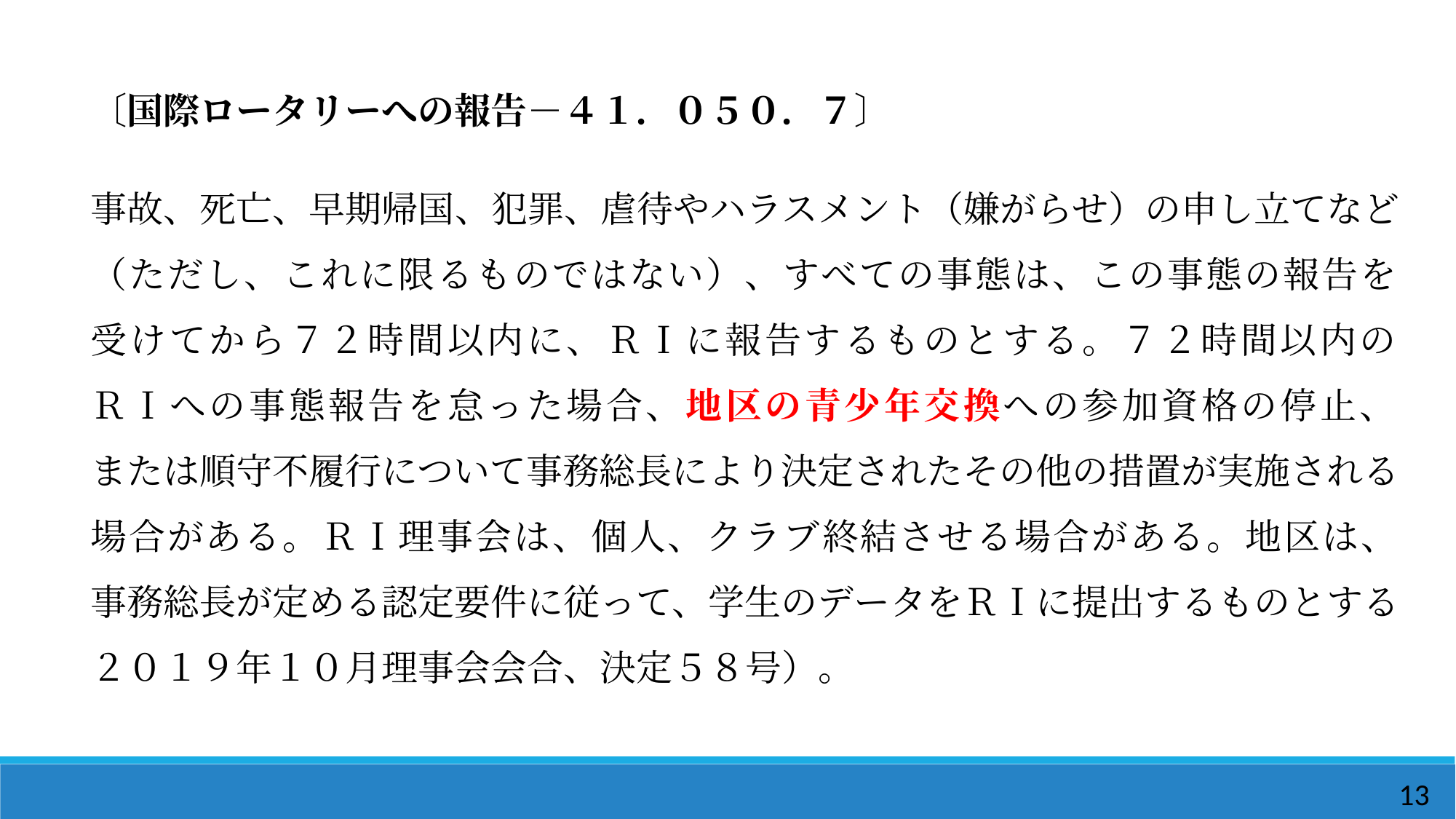

〔国際ロータリーへの報告－４１．０５０．７〕

事故、死亡、早期帰国、犯罪、虐待やハラスメント（嫌がらせ）の申し立てなど
（ただし、これに限るものではない）、すべての事態は、この事態の報告を
受けてから７２時間以内に、ＲＩに報告するものとする。７２時間以内の
ＲＩへの事態報告を怠った場合、地区の青少年交換への参加資格の停止、
または順守不履行について事務総長により決定されたその他の措置が実施される
場合がある。ＲＩ理事会は、個人、クラブ終結させる場合がある。地区は、
事務総長が定める認定要件に従って、学生のデータをＲＩに提出するものとする
２０１９年１０月理事会会合、決定５８号）。
13